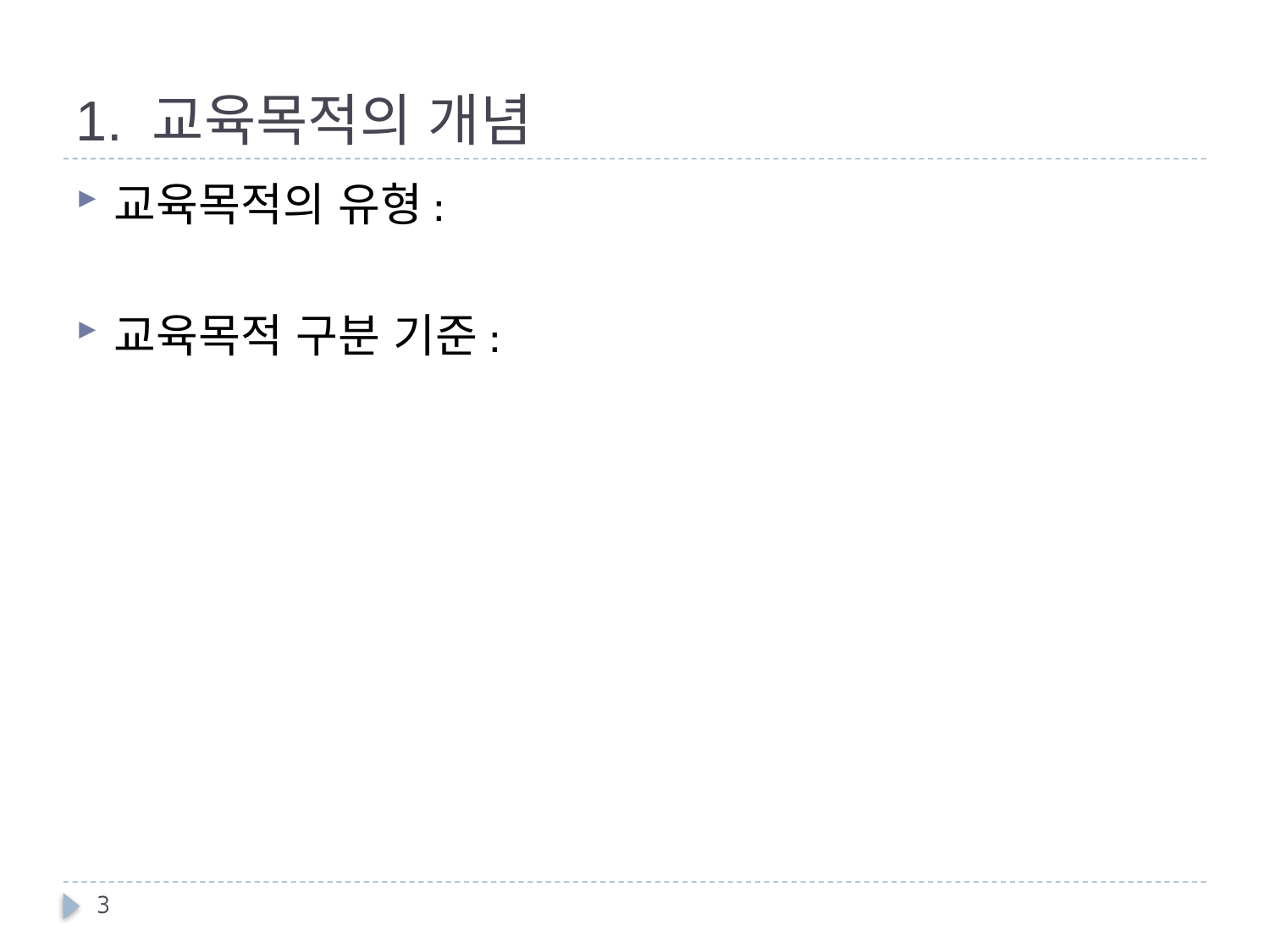

# 1. 교육목적의 개념
교육목적의 유형:

교육목적 구분 기준:

3